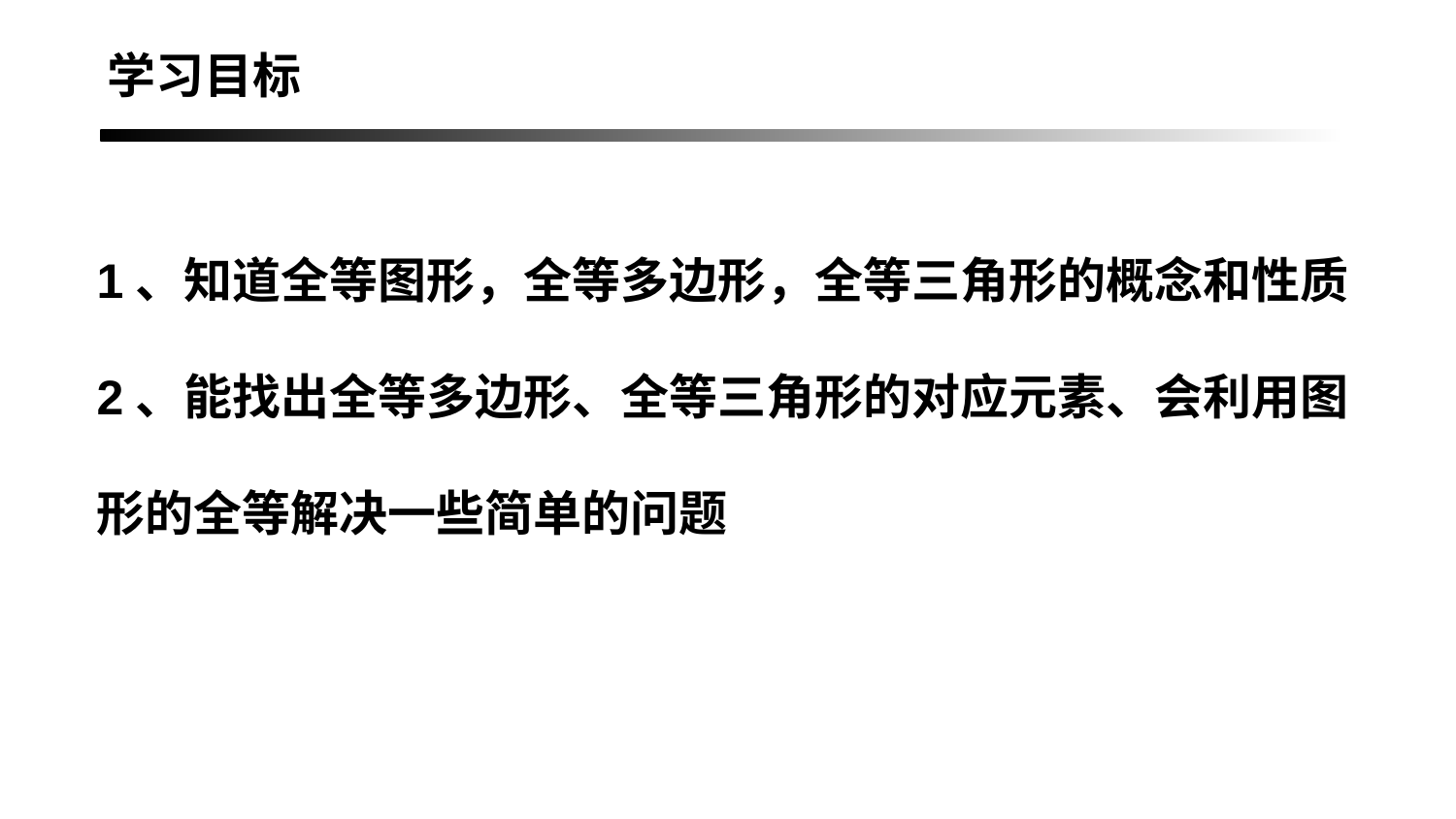

学习目标
1、知道全等图形，全等多边形，全等三角形的概念和性质
2、能找出全等多边形、全等三角形的对应元素、会利用图形的全等解决一些简单的问题